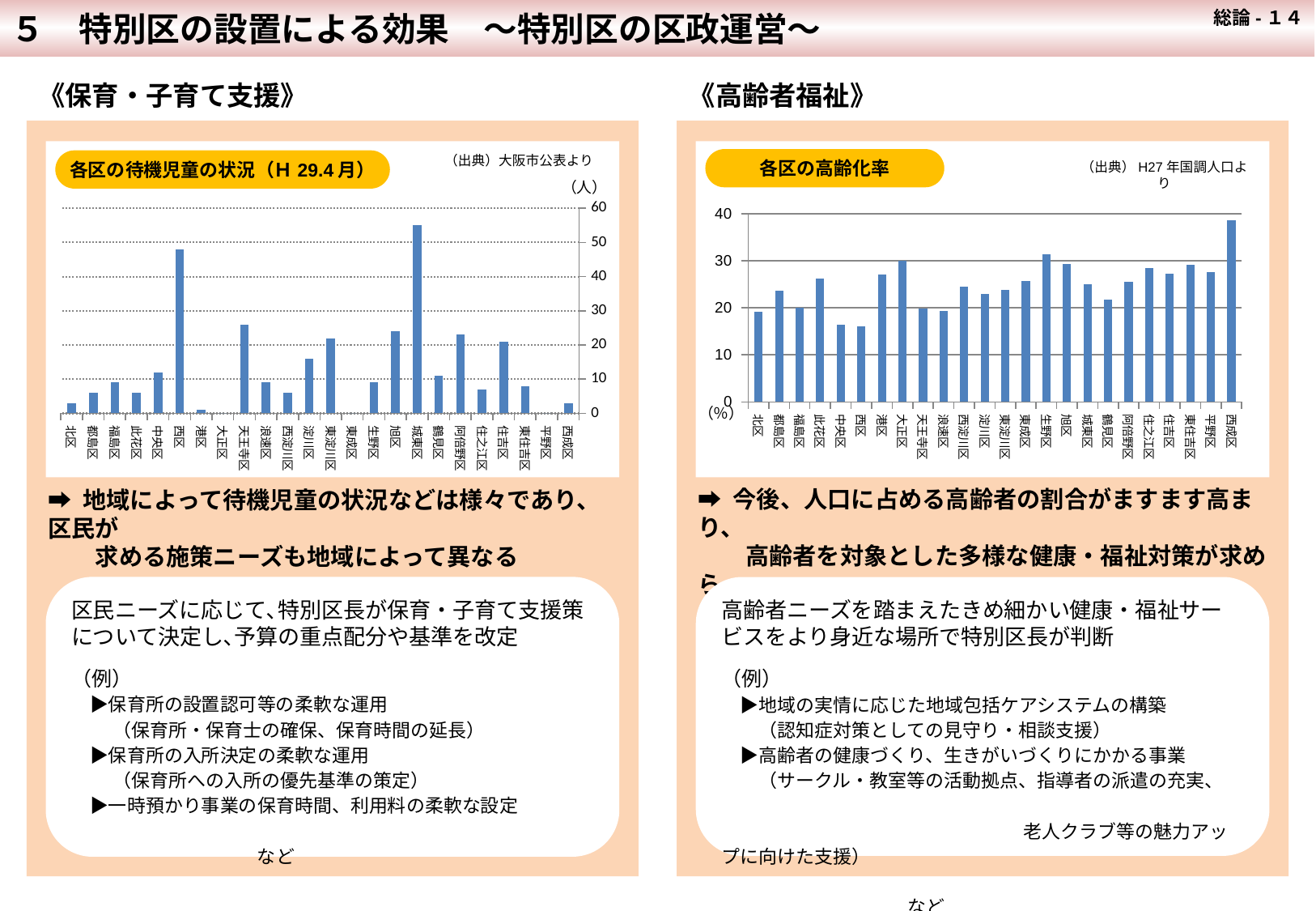

５　特別区の設置による効果　～特別区の区政運営～
 総論-１４
《保育・子育て支援》
《高齢者福祉》

（出典）大阪市公表より
各区の高齢化率
各区の待機児童の状況（Ｈ29.4月）
（出典）H27年国調人口より

### Chart

| Category |  |
|---|---|
| 北区 | 19.2 |
| 都島区 | 23.6 |
| 福島区 | 20.0 |
| 此花区 | 26.2 |
| 中央区 | 16.5 |
| 西区 | 16.1 |
| 港区 | 27.1 |
| 大正区 | 30.1 |
| 天王寺区 | 19.8 |
| 浪速区 | 19.4 |
| 西淀川区 | 24.5 |
| 淀川区 | 23.0 |
| 東淀川区 | 23.9 |
| 東成区 | 25.7 |
| 生野区 | 31.4 |
| 旭区 | 29.4 |
| 城東区 | 25.1 |
| 鶴見区 | 21.8 |
| 阿倍野区 | 25.5 |
| 住之江区 | 28.4 |
| 住吉区 | 27.2 |
| 東住吉区 | 29.2 |
| 平野区 | 27.6 |
| 西成区 | 38.7 |
（人）

[unsupported chart]

（％）
➡ 今後、人口に占める高齢者の割合がますます高まり、
　　高齢者を対象とした多様な健康・福祉対策が求めら
　　れる
➡ 地域によって待機児童の状況などは様々であり、区民が
　　求める施策ニーズも地域によって異なる
区民ニーズに応じて､特別区長が保育・子育て支援策について決定し､予算の重点配分や基準を改定

（例）
　▶保育所の設置認可等の柔軟な運用
　　 （保育所・保育士の確保、保育時間の延長）
　▶保育所の入所決定の柔軟な運用
　　 （保育所への入所の優先基準の策定）
　▶一時預かり事業の保育時間、利用料の柔軟な設定
　　　　　　　　　　　　　　　　　　　　　　　　　　　　　　　　　　　　　　など
高齢者ニーズを踏まえたきめ細かい健康・福祉サービスをより身近な場所で特別区長が判断

（例）
　▶地域の実情に応じた地域包括ケアシステムの構築
　　（認知症対策としての見守り・相談支援）
　▶高齢者の健康づくり、生きがいづくりにかかる事業
　　（サークル・教室等の活動拠点、指導者の派遣の充実、
　　 　　　　　　　　　　　　　　老人クラブ等の魅力アップに向けた支援）
　　　　　　　　　　　　　　　　　　　　　　　　　　　　　　　　　　　　　　など